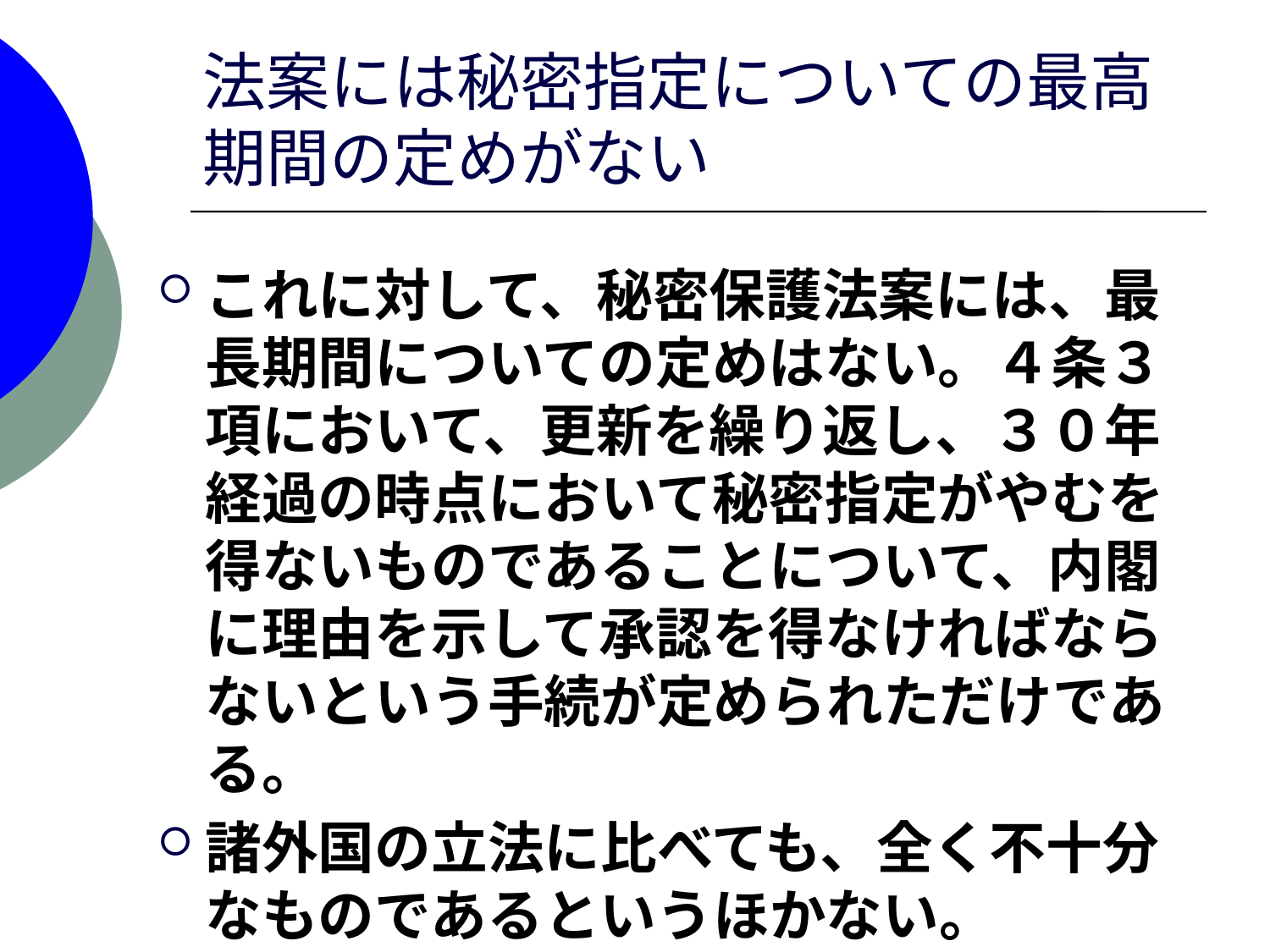

# 法案には秘密指定についての最高期間の定めがない
これに対して、秘密保護法案には、最長期間についての定めはない。４条３項において、更新を繰り返し、３０年経過の時点において秘密指定がやむを得ないものであることについて、内閣に理由を示して承認を得なければならないという手続が定められただけである。
諸外国の立法に比べても、全く不十分なものであるというほかない。